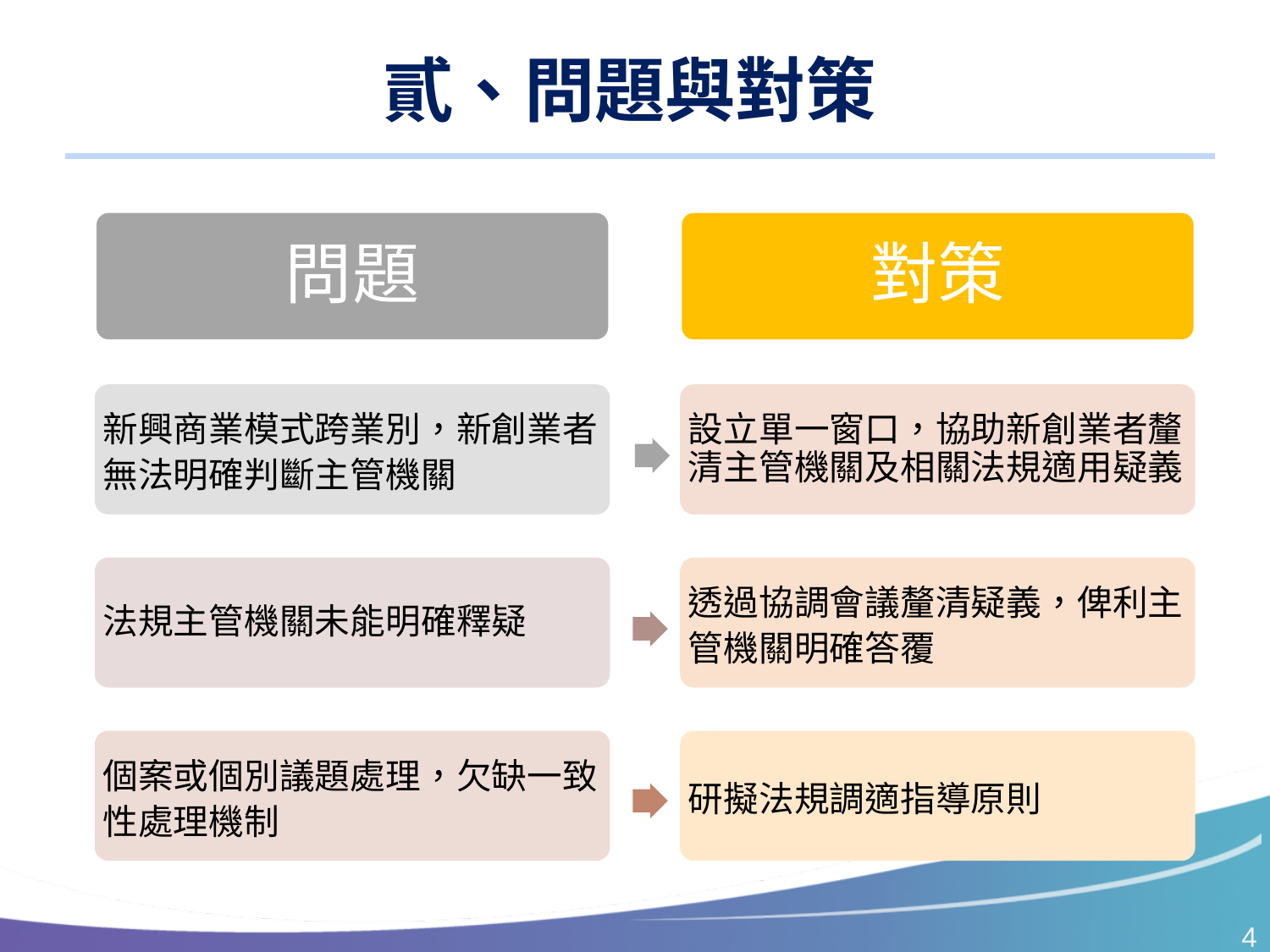

# 貳、問題與對策
問題
對策
新興商業模式跨業別，新創業者無法明確判斷主管機關
設立單一窗口，協助新創業者釐清主管機關及相關法規適用疑義

法規主管機關未能明確釋疑
透過協調會議釐清疑義，俾利主管機關明確答覆

個案或個別議題處理，欠缺一致性處理機制
研擬法規調適指導原則